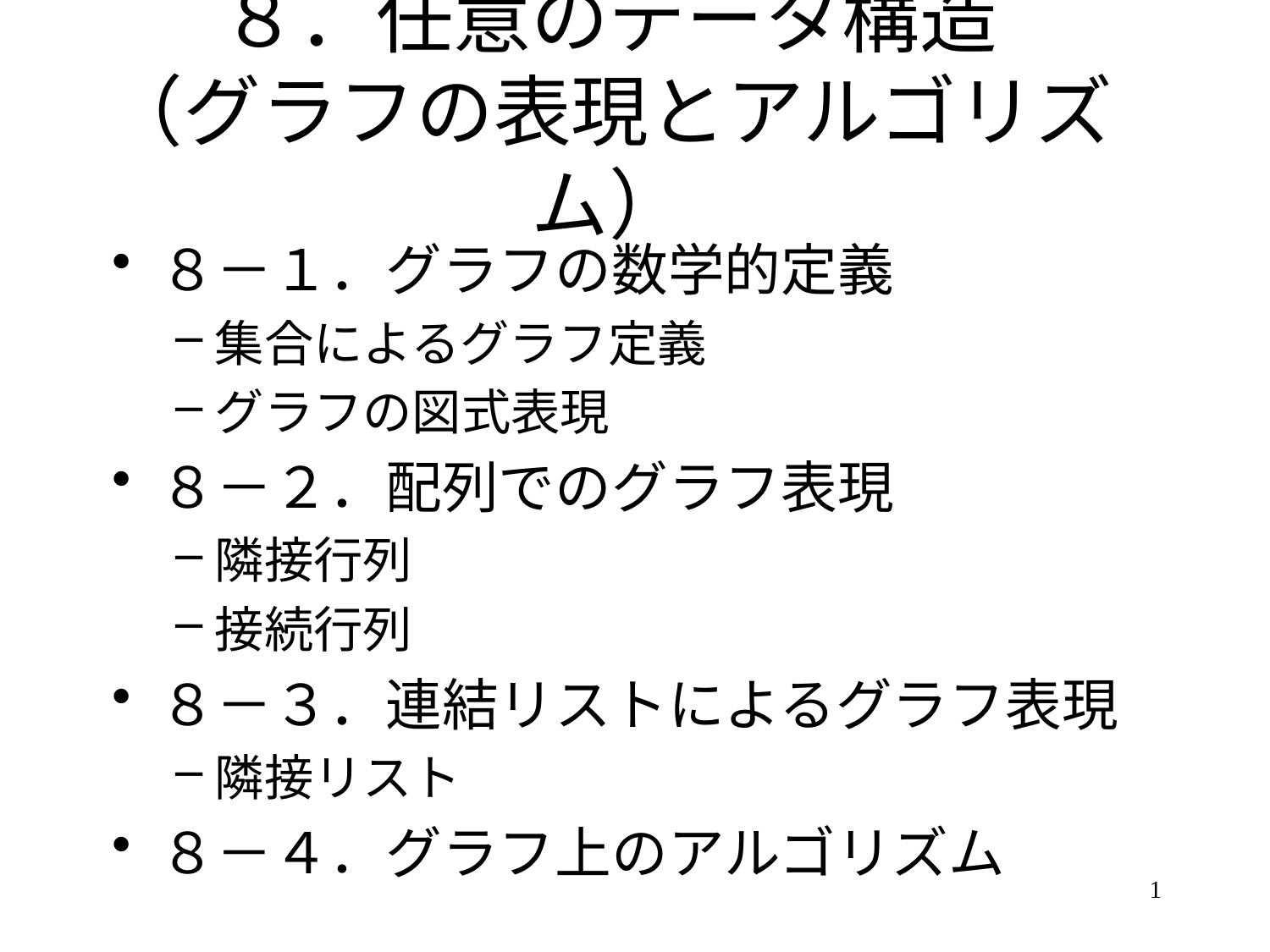

# ８．任意のデータ構造 （グラフの表現とアルゴリズム）
８－１．グラフの数学的定義
集合によるグラフ定義
グラフの図式表現
８－２．配列でのグラフ表現
隣接行列
接続行列
８－３．連結リストによるグラフ表現
隣接リスト
８－４．グラフ上のアルゴリズム

1